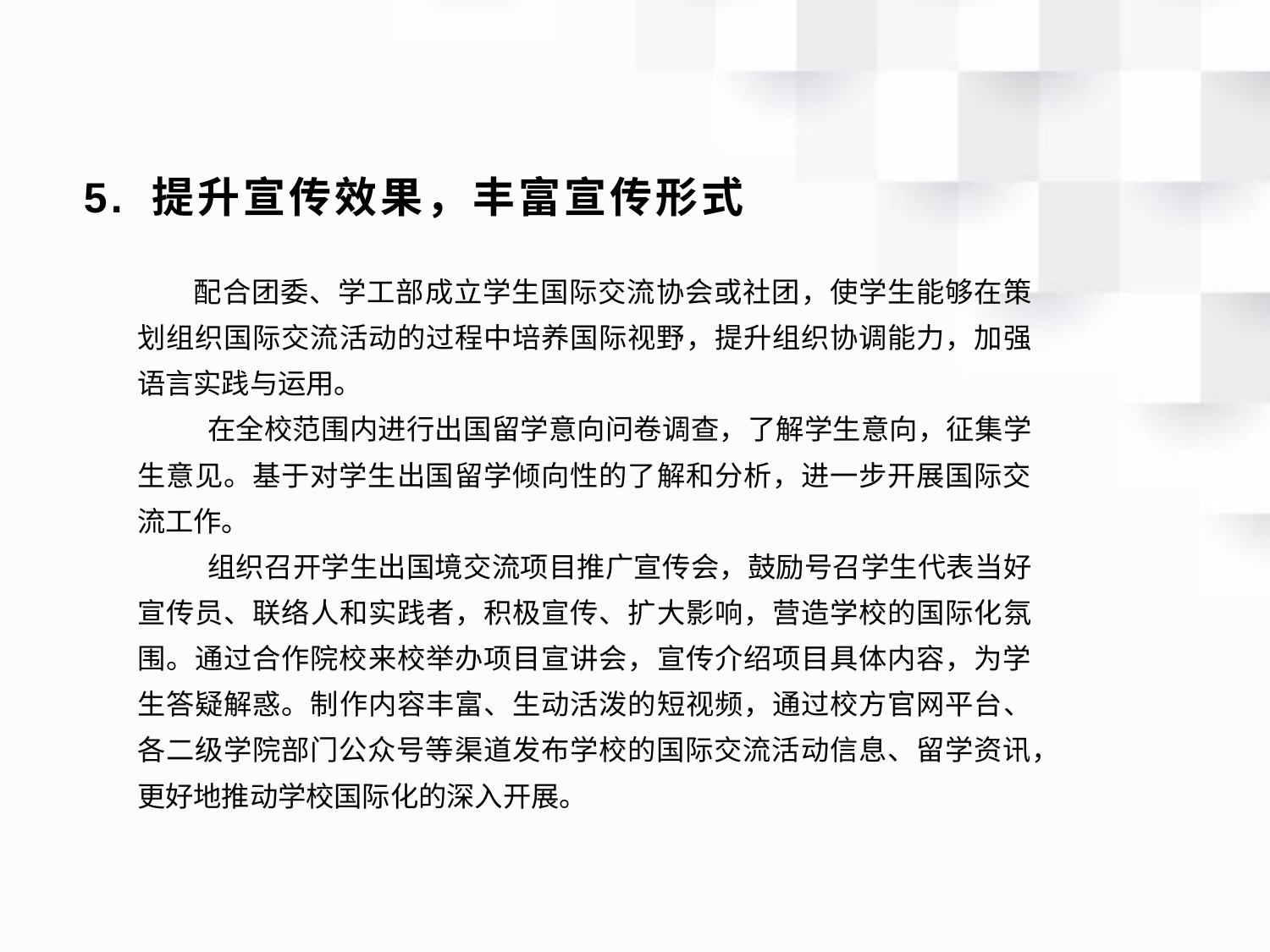

# 5. 提升宣传效果，丰富宣传形式
配合团委、学工部成立学生国际交流协会或社团，使学生能够在策划组织国际交流活动的过程中培养国际视野，提升组织协调能力，加强语言实践与运用。
 在全校范围内进行出国留学意向问卷调查，了解学生意向，征集学生意见。基于对学生出国留学倾向性的了解和分析，进一步开展国际交流工作。
 组织召开学生出国境交流项目推广宣传会，鼓励号召学生代表当好宣传员、联络人和实践者，积极宣传、扩大影响，营造学校的国际化氛围。通过合作院校来校举办项目宣讲会，宣传介绍项目具体内容，为学生答疑解惑。制作内容丰富、生动活泼的短视频，通过校方官网平台、各二级学院部门公众号等渠道发布学校的国际交流活动信息、留学资讯，更好地推动学校国际化的深入开展。